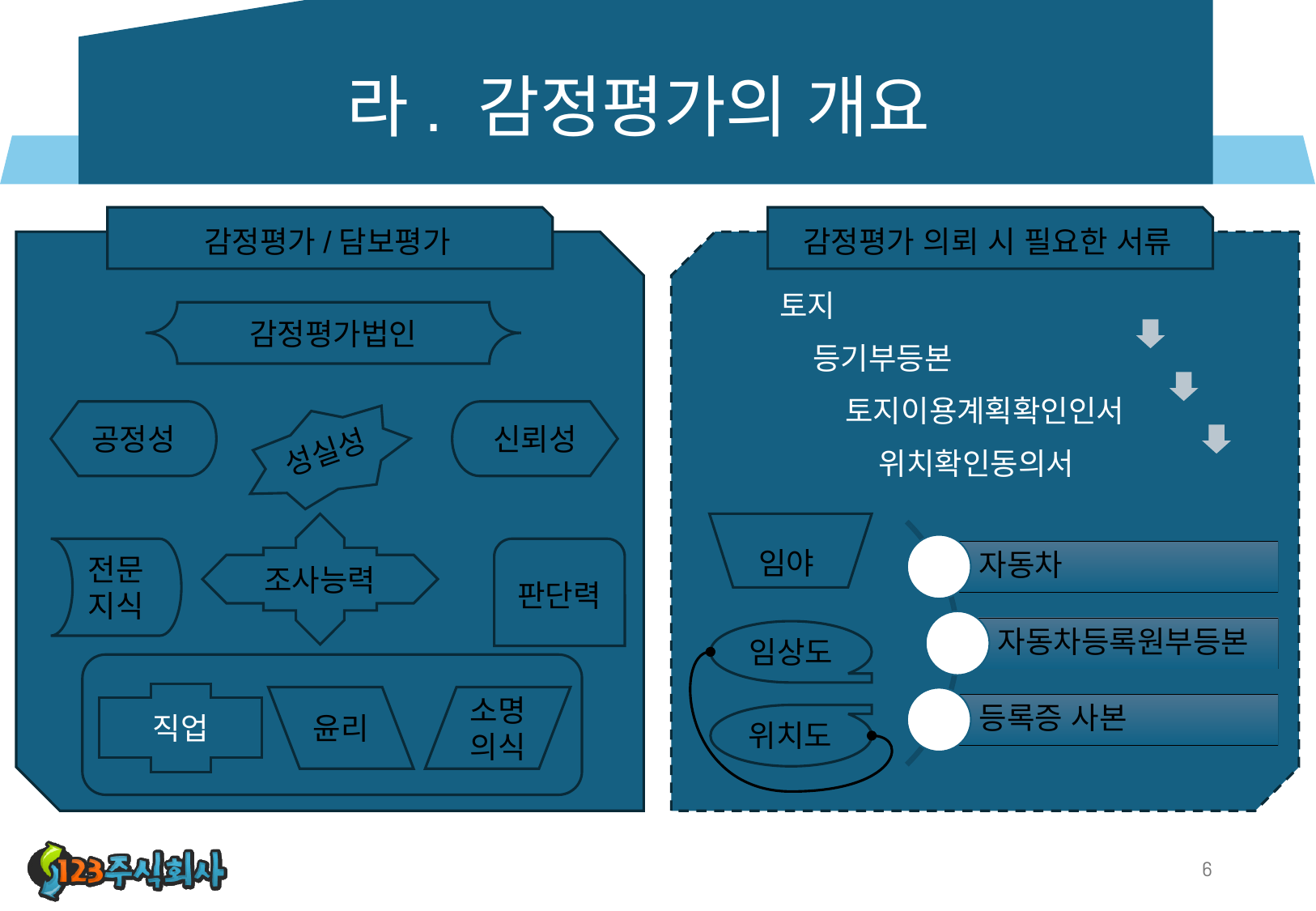

# 라. 감정평가의 개요
감정평가 의뢰 시 필요한 서류

토지
등기부등본
토지이용계획확인인서
위치확인동의서

자동차
자동차등록원부등본
등록증 사본
임야
임상도

위치도
감정평가/담보평가

감정평가법인
공정성
신뢰성
조사능력
판단력
전문지식

직업
윤리
소명
의식
성실성
6